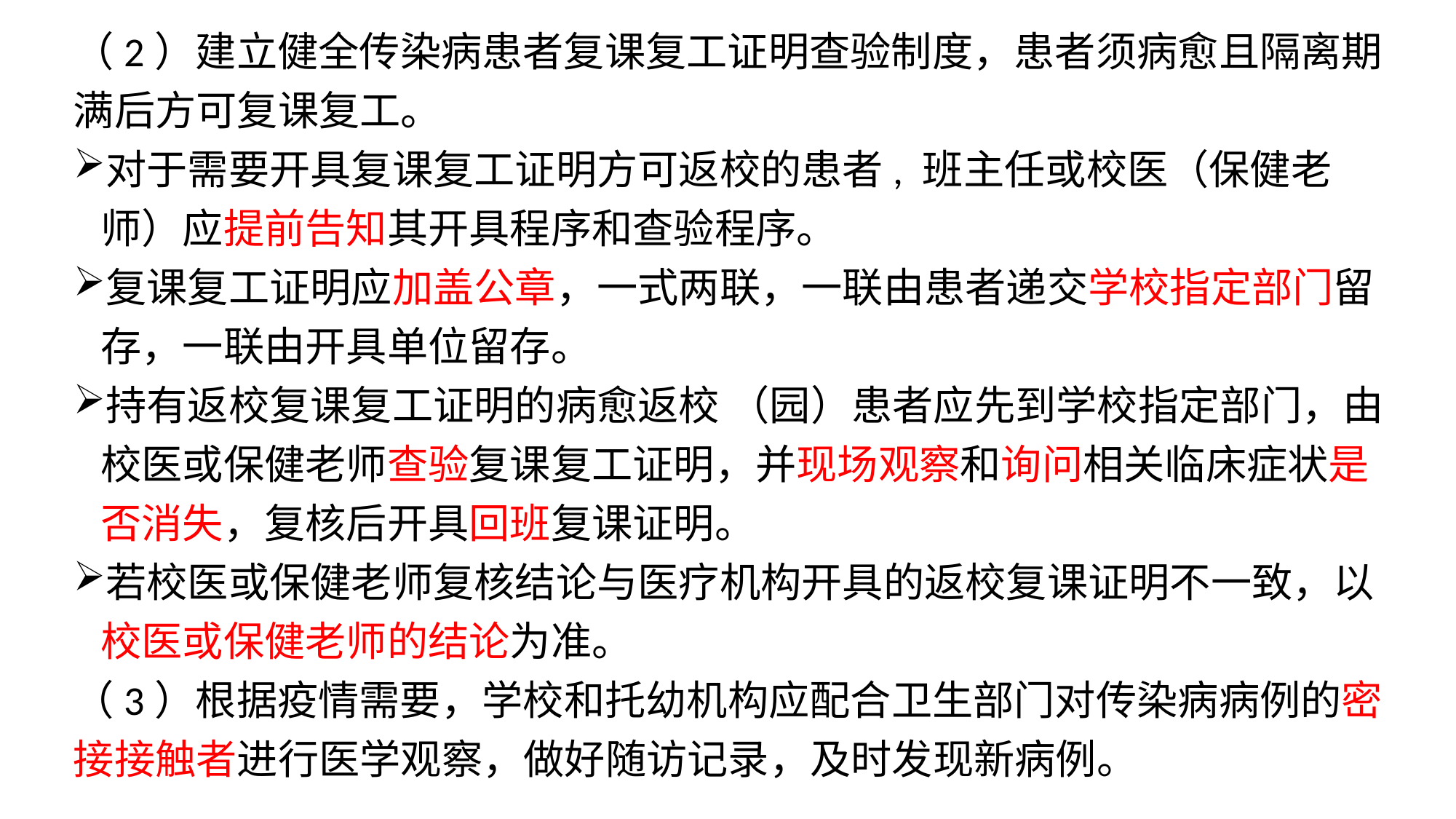

（2）建立健全传染病患者复课复工证明查验制度，患者须病愈且隔离期满后方可复课复工。
对于需要开具复课复工证明方可返校的患者, 班主任或校医（保健老师）应提前告知其开具程序和查验程序。
复课复工证明应加盖公章，一式两联，一联由患者递交学校指定部门留存，一联由开具单位留存。
持有返校复课复工证明的病愈返校 （园）患者应先到学校指定部门，由校医或保健老师查验复课复工证明，并现场观察和询问相关临床症状是否消失，复核后开具回班复课证明。
若校医或保健老师复核结论与医疗机构开具的返校复课证明不一致，以校医或保健老师的结论为准。
（3）根据疫情需要，学校和托幼机构应配合卫生部门对传染病病例的密接接触者进行医学观察，做好随访记录，及时发现新病例。